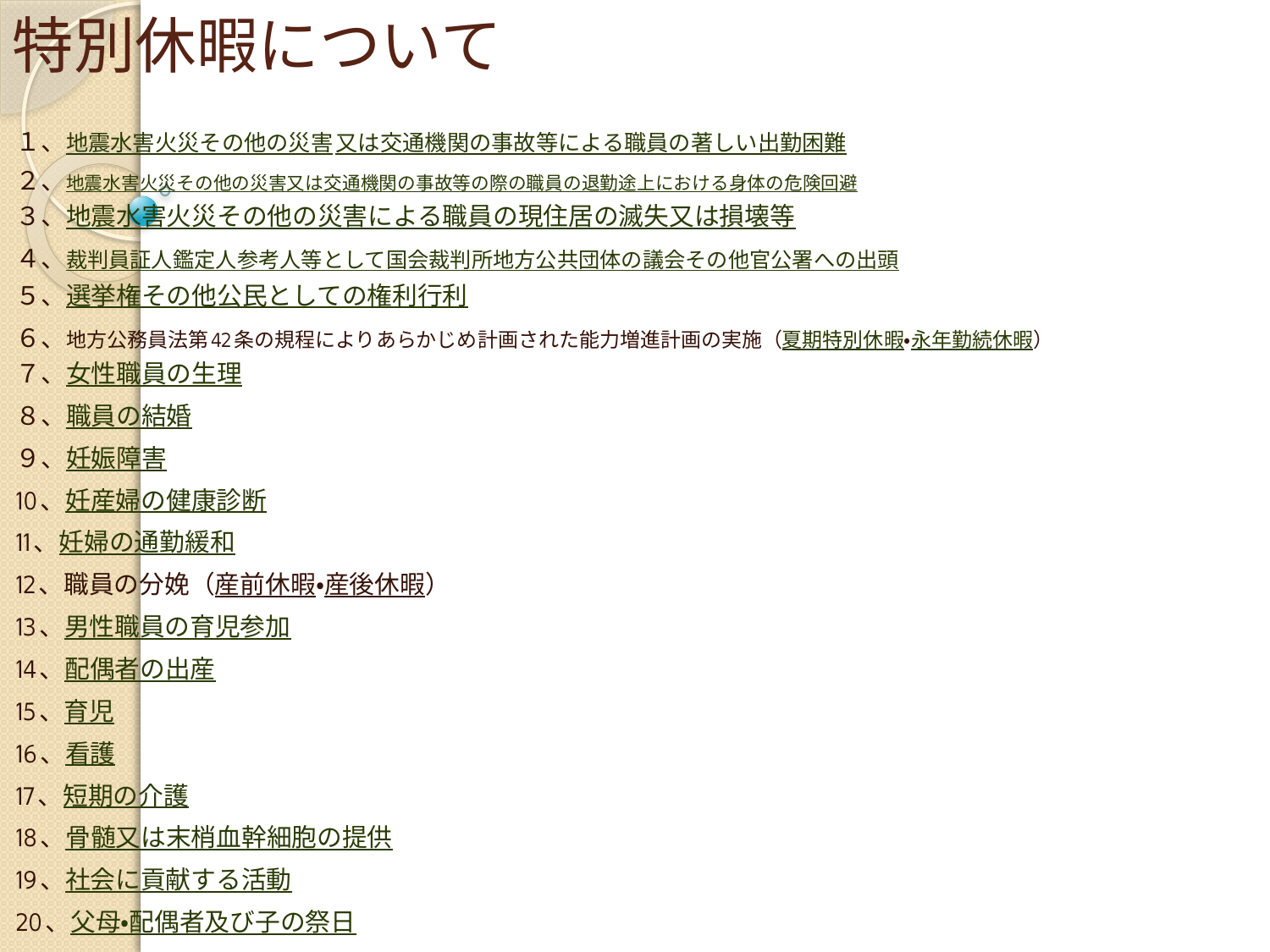

# 特別休暇について
１、地震水害火災その他の災害又は交通機関の事故等による職員の著しい出勤困難
２、地震水害火災その他の災害又は交通機関の事故等の際の職員の退勤途上における身体の危険回避
３、地震水害火災その他の災害による職員の現住居の滅失又は損壊等
４、裁判員証人鑑定人参考人等として国会裁判所地方公共団体の議会その他官公署への出頭
５、選挙権その他公民としての権利行利
６、地方公務員法第42条の規程によりあらかじめ計画された能力増進計画の実施（夏期特別休暇・永年勤続休暇）
７、女性職員の生理
８、職員の結婚
９、妊娠障害
10、妊産婦の健康診断
11、妊婦の通勤緩和
12、職員の分娩（産前休暇・産後休暇）
13、男性職員の育児参加
14、配偶者の出産
15、育児
16、看護
17、短期の介護
18、骨髄又は末梢血幹細胞の提供
19、社会に貢献する活動
20、父母・配偶者及び子の祭日
21、忌引